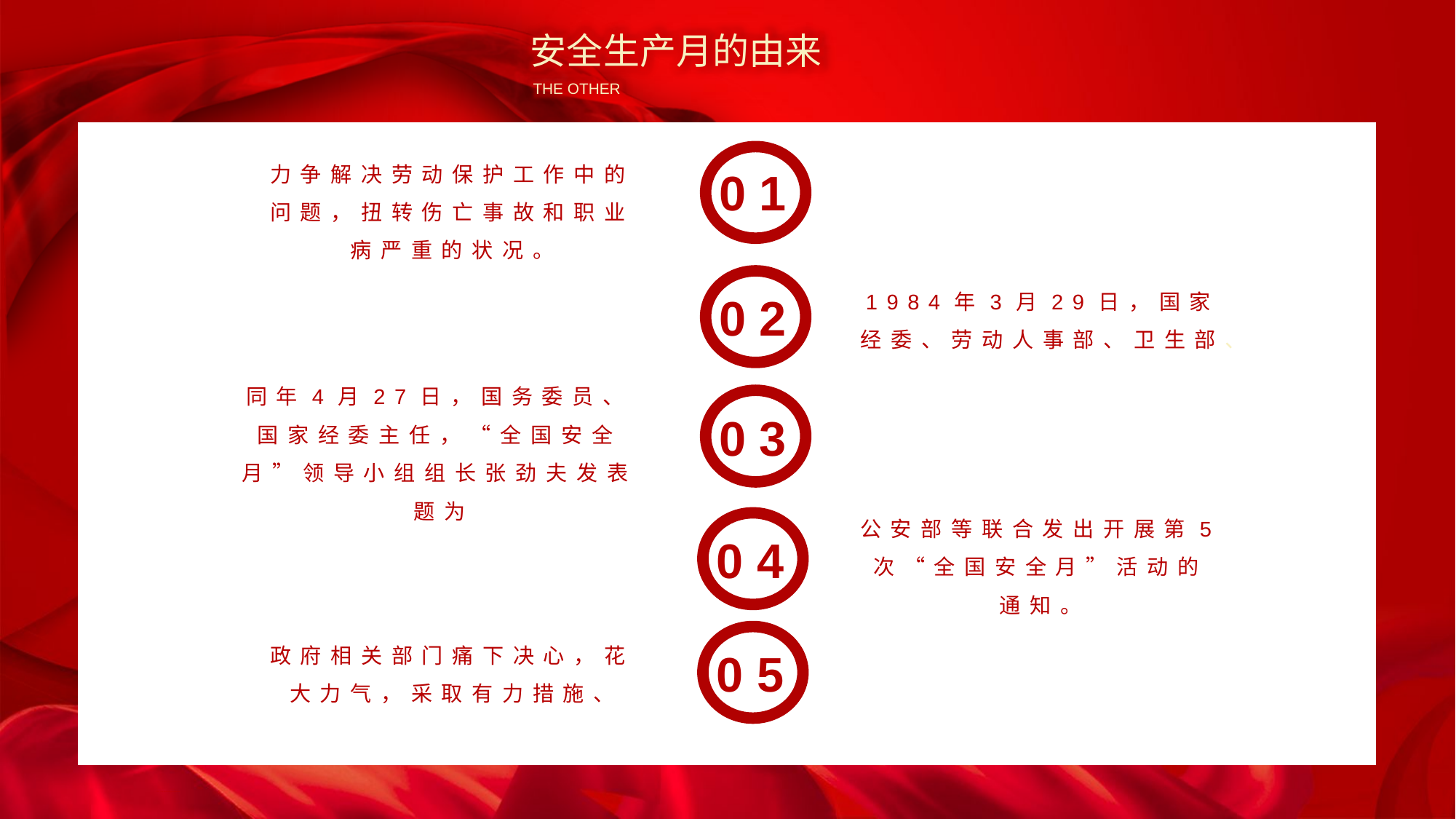

安全生产月的由来
THE OTHER

0 1

0 2

0 3

0 4

0 5
力争解决劳动保护工作中的问题，扭转伤亡事故和职业病严重的状况。
1984年3月29日，国家经委、劳动人事部、卫生部、
同年4月27日，国务委员、国家经委主任，“全国安全月”领导小组组长张劲夫发表题为
公安部等联合发出开展第5次“全国安全月”活动的通知。
政府相关部门痛下决心，花大力气，采取有力措施、
PPT下载 http://www.1ppt.com/xiazai/